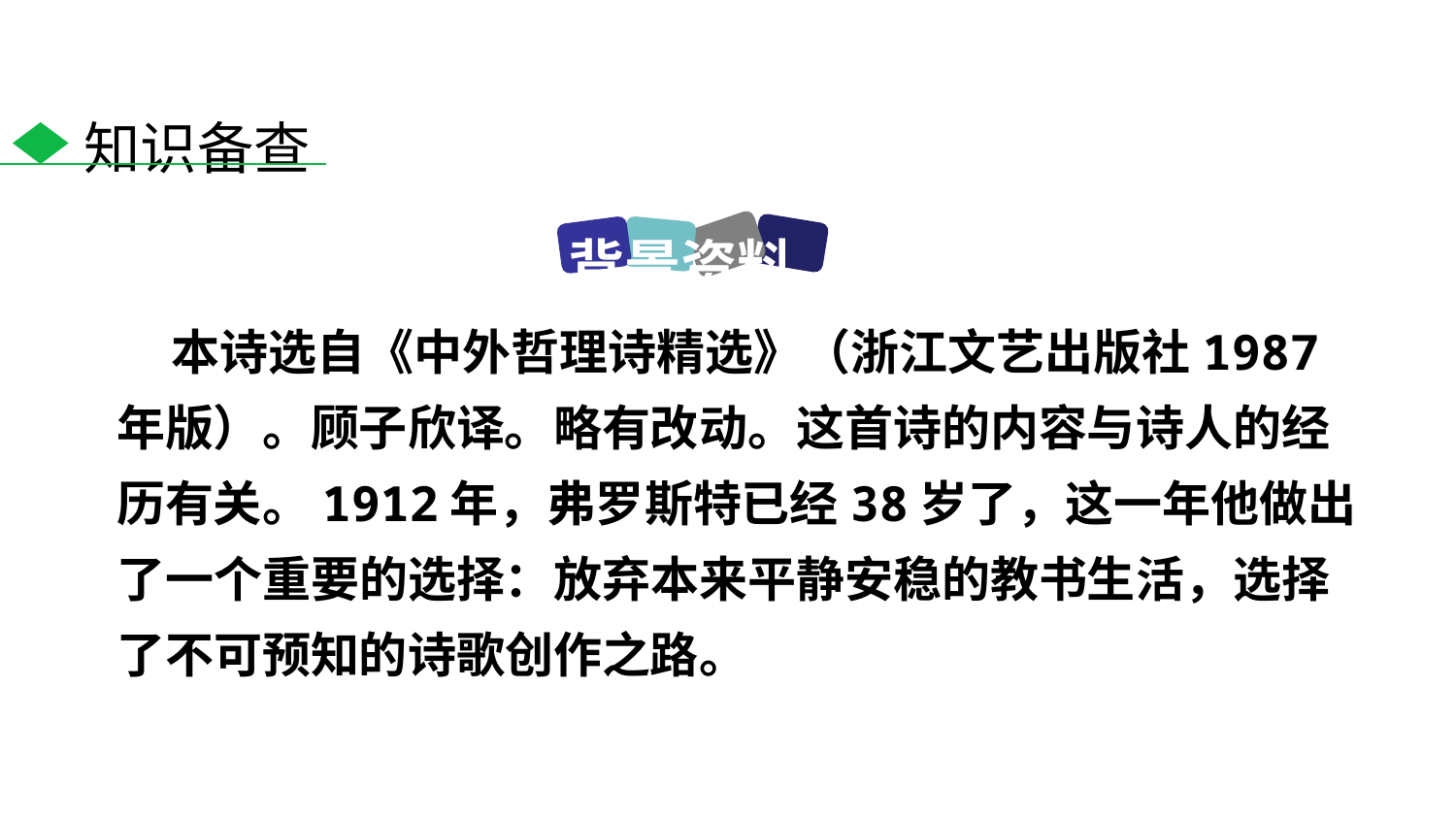

知识备查

背景资料

    本诗选自《中外哲理诗精选》（浙江文艺出版社1987年版）。顾子欣译。略有改动。这首诗的内容与诗人的经历有关。1912年，弗罗斯特已经38岁了，这一年他做出了一个重要的选择：放弃本来平静安稳的教书生活，选择了不可预知的诗歌创作之路。